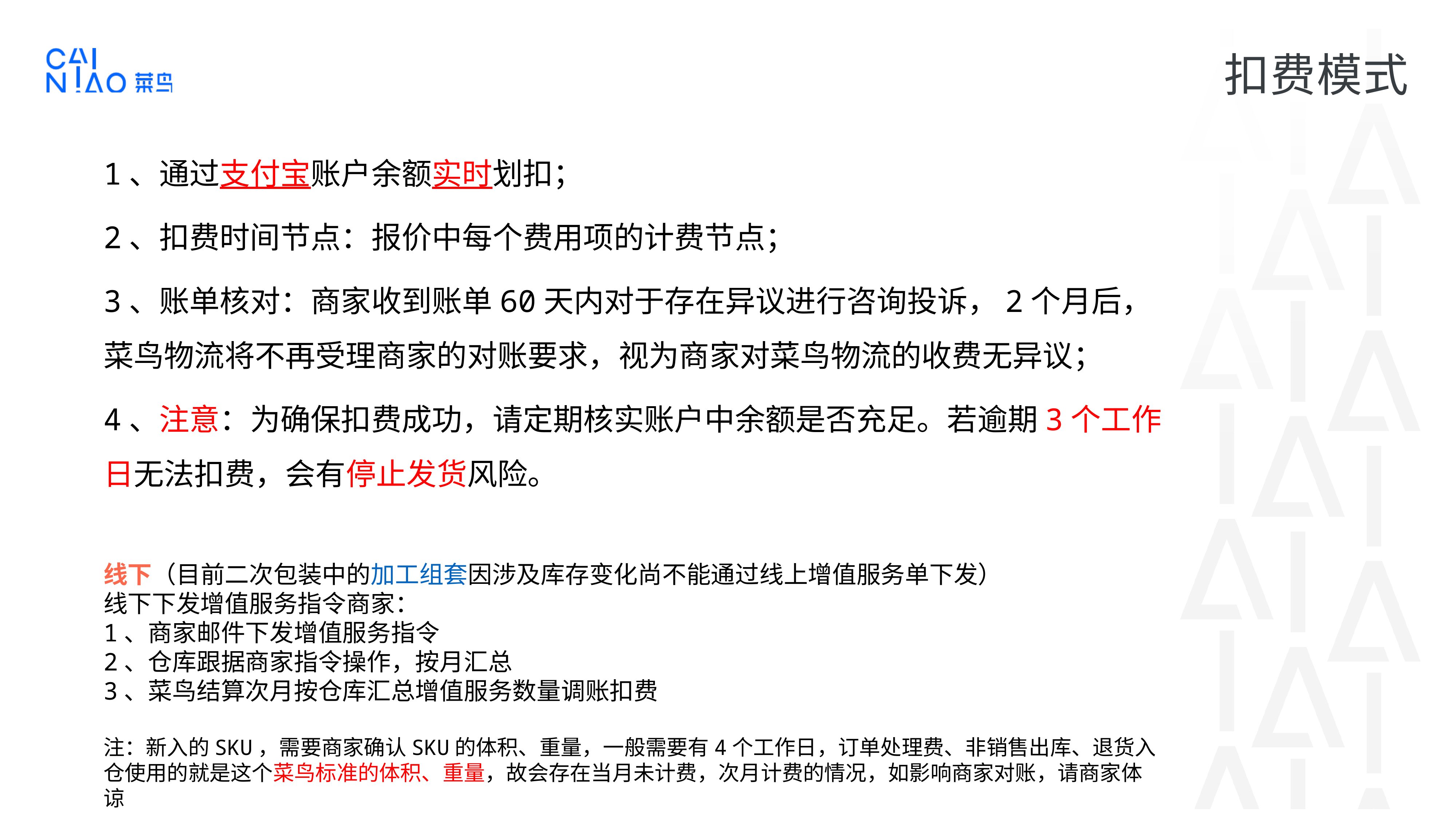

扣费模式
1、通过支付宝账户余额实时划扣；
2、扣费时间节点：报价中每个费用项的计费节点；
3、账单核对：商家收到账单60天内对于存在异议进行咨询投诉，2个月后，菜鸟物流将不再受理商家的对账要求，视为商家对菜鸟物流的收费无异议；
4、注意：为确保扣费成功，请定期核实账户中余额是否充足。若逾期3个工作日无法扣费，会有停止发货风险。

线下（目前二次包装中的加工组套因涉及库存变化尚不能通过线上增值服务单下发）
线下下发增值服务指令商家：
1、商家邮件下发增值服务指令
2、仓库跟据商家指令操作，按月汇总
3、菜鸟结算次月按仓库汇总增值服务数量调账扣费

注：新入的SKU，需要商家确认SKU的体积、重量，一般需要有4个工作日，订单处理费、非销售出库、退货入仓使用的就是这个菜鸟标准的体积、重量，故会存在当月未计费，次月计费的情况，如影响商家对账，请商家体谅